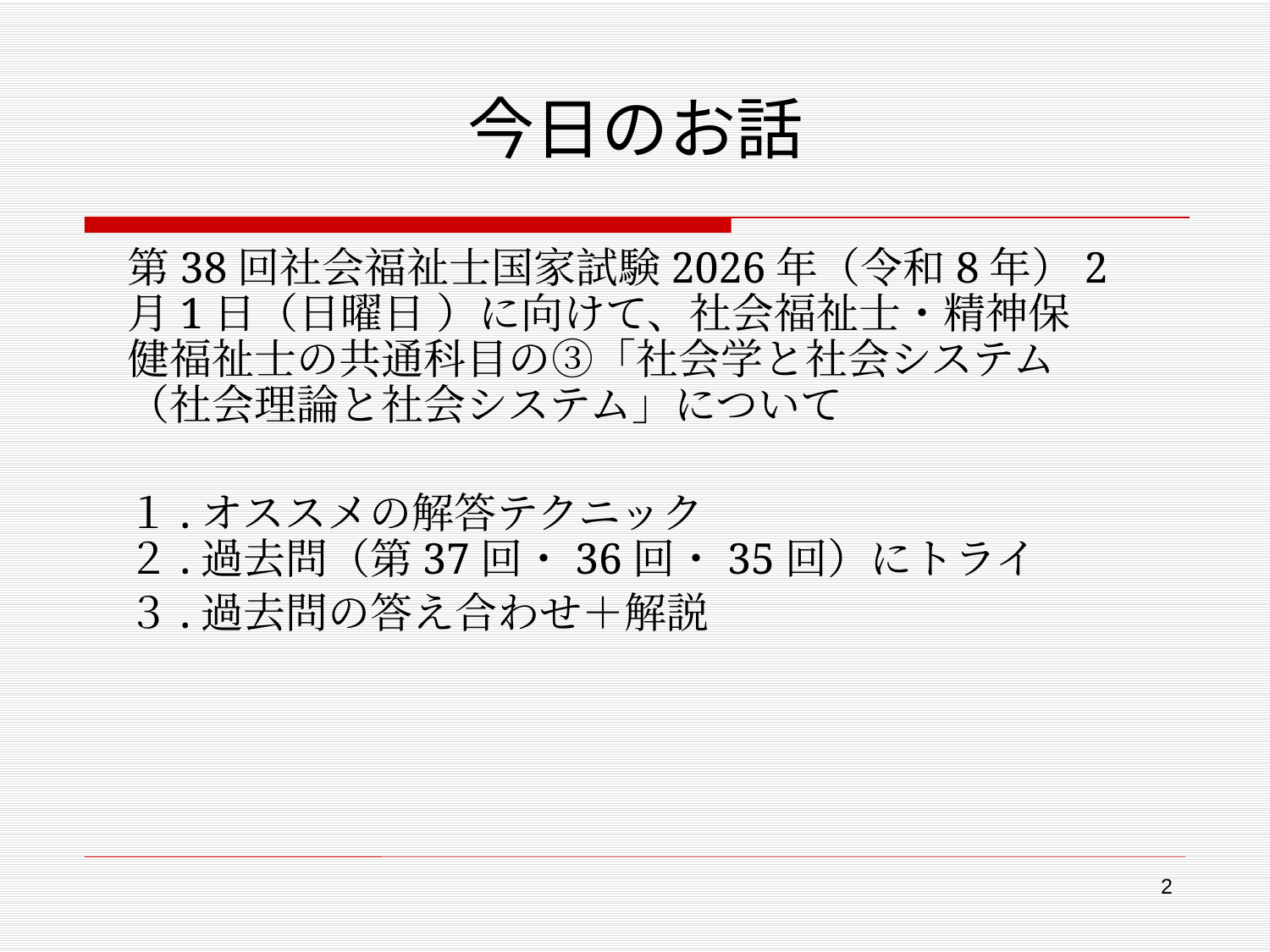

# 今日のお話
第38回社会福祉士国家試験2026年（令和8年）2月1日（日曜日 ）に向けて、社会福祉士・精神保健福祉士の共通科目の③「社会学と社会システム（社会理論と社会システム」について

１.オススメの解答テクニック
２.過去問（第37回・36回・35回）にトライ
３.過去問の答え合わせ＋解説
2